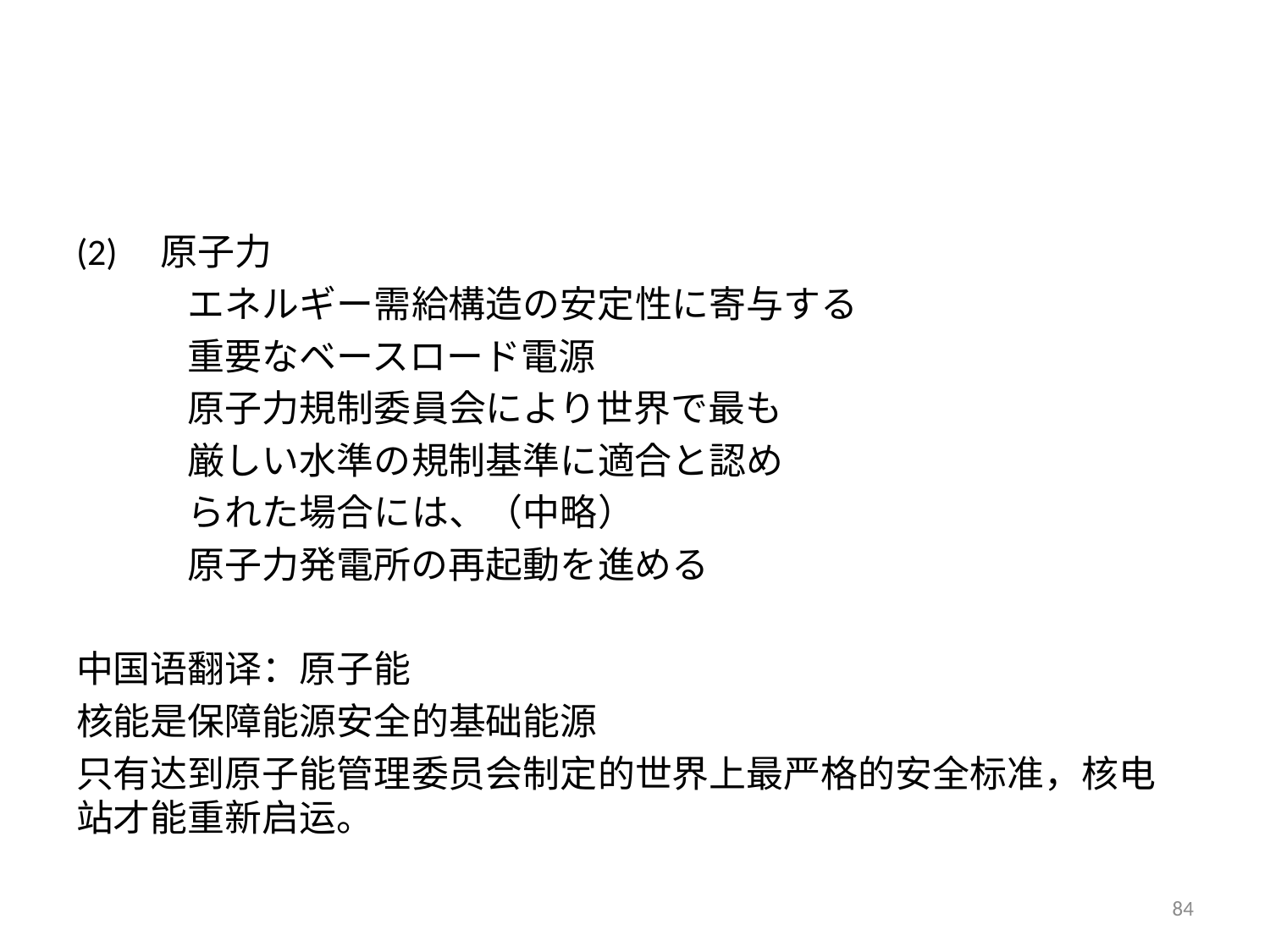

#
(2)　原子力
　　　エネルギー需給構造の安定性に寄与する
　　　重要なベースロード電源
　　　原子力規制委員会により世界で最も
　　　厳しい水準の規制基準に適合と認め
　　　られた場合には、（中略）
　　　原子力発電所の再起動を進める

中国语翻译：原子能
核能是保障能源安全的基础能源
只有达到原子能管理委员会制定的世界上最严格的安全标准，核电站才能重新启运。

84